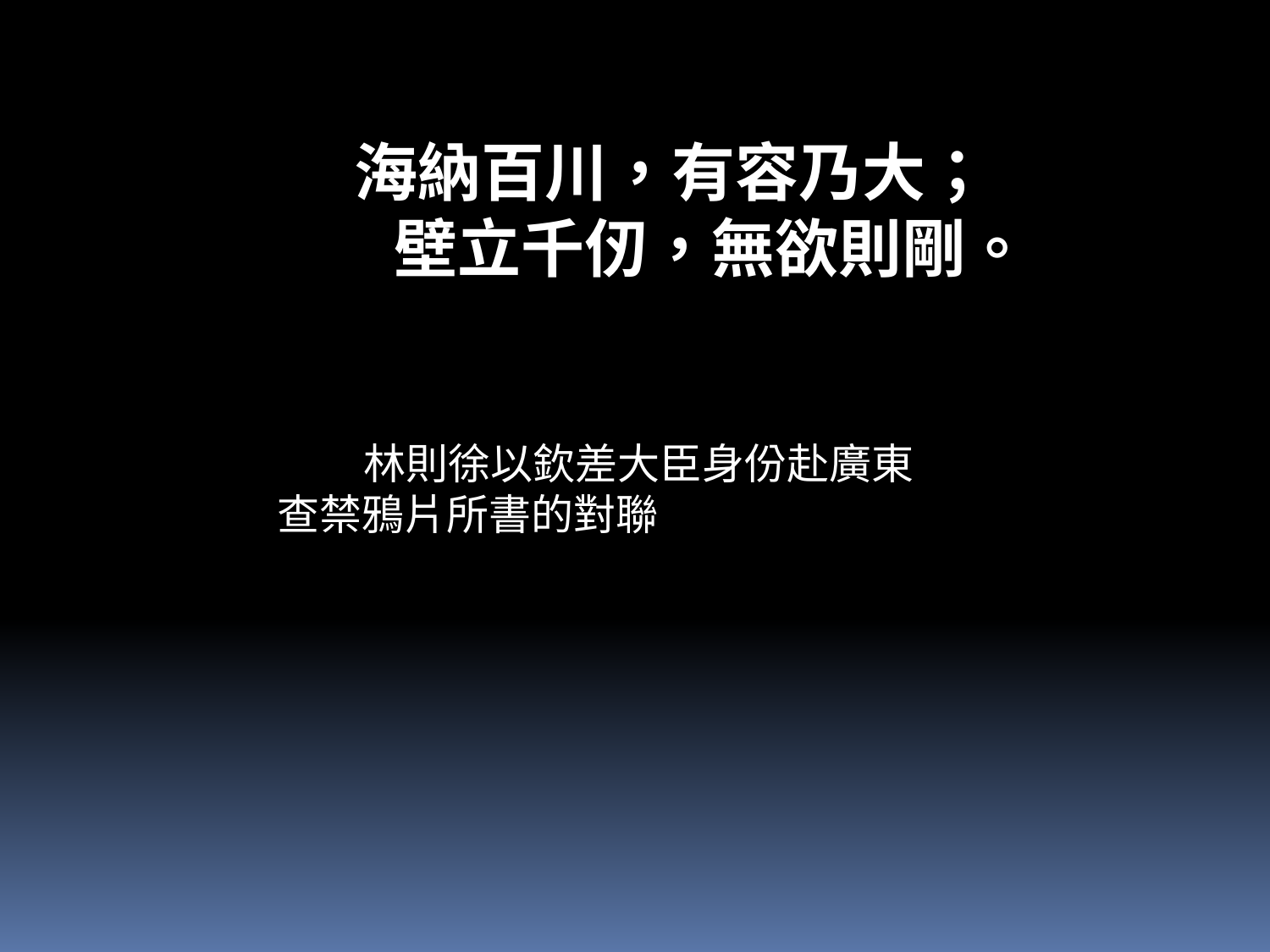

海納百川，有容乃大；      	壁立千仞，無欲則剛。

         林則徐以欽差大臣身份赴廣東            	      查禁鴉片所書的對聯